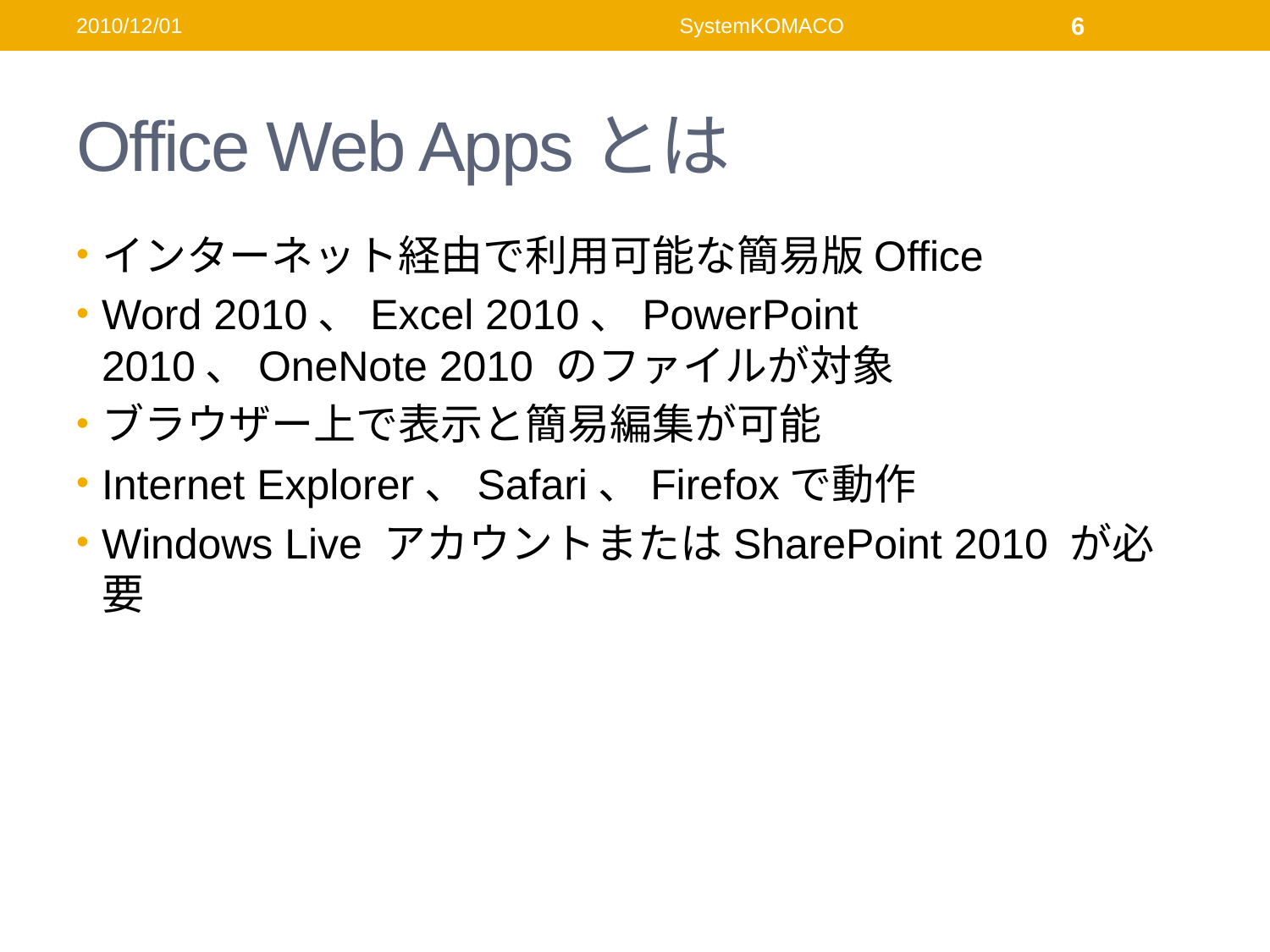

2010/12/01
SystemKOMACO
6
# Office Web Appsとは
インターネット経由で利用可能な簡易版Office
Word 2010、Excel 2010、PowerPoint 2010、OneNote 2010 のファイルが対象
ブラウザー上で表示と簡易編集が可能
Internet Explorer、Safari、Firefoxで動作
Windows Live アカウントまたはSharePoint 2010 が必要